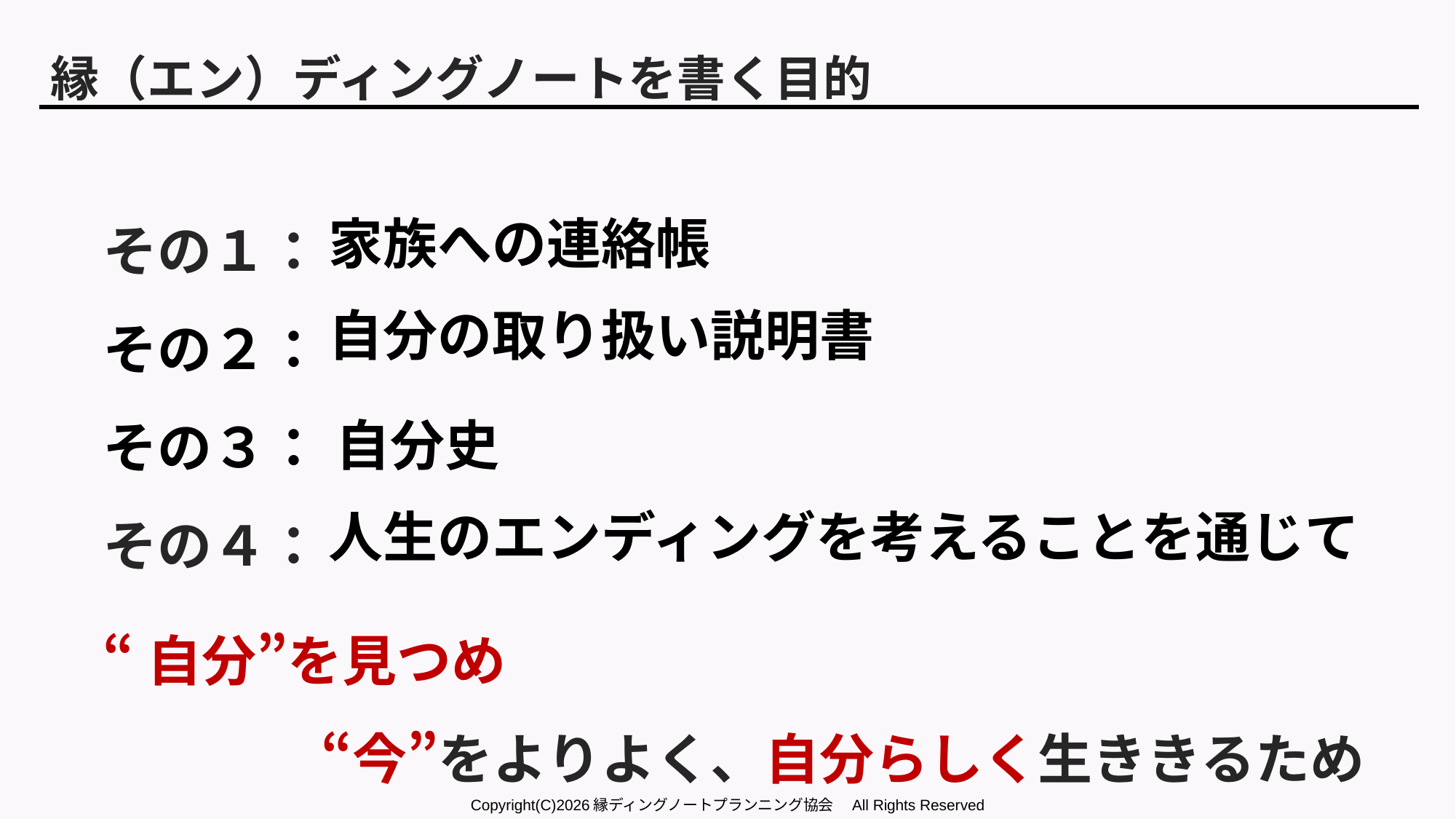

縁（エン）ディングノートを書く目的
その１：
その２：
その３：
その４：

家族への連絡帳
自分の取り扱い説明書
自分史
人生のエンディングを考えることを通じて
“自分”を見つめ
　　　　“今”をよりよく、自分らしく生ききるため
Copyright(C)2026縁ディングノートプランニング協会　All Rights Reserved